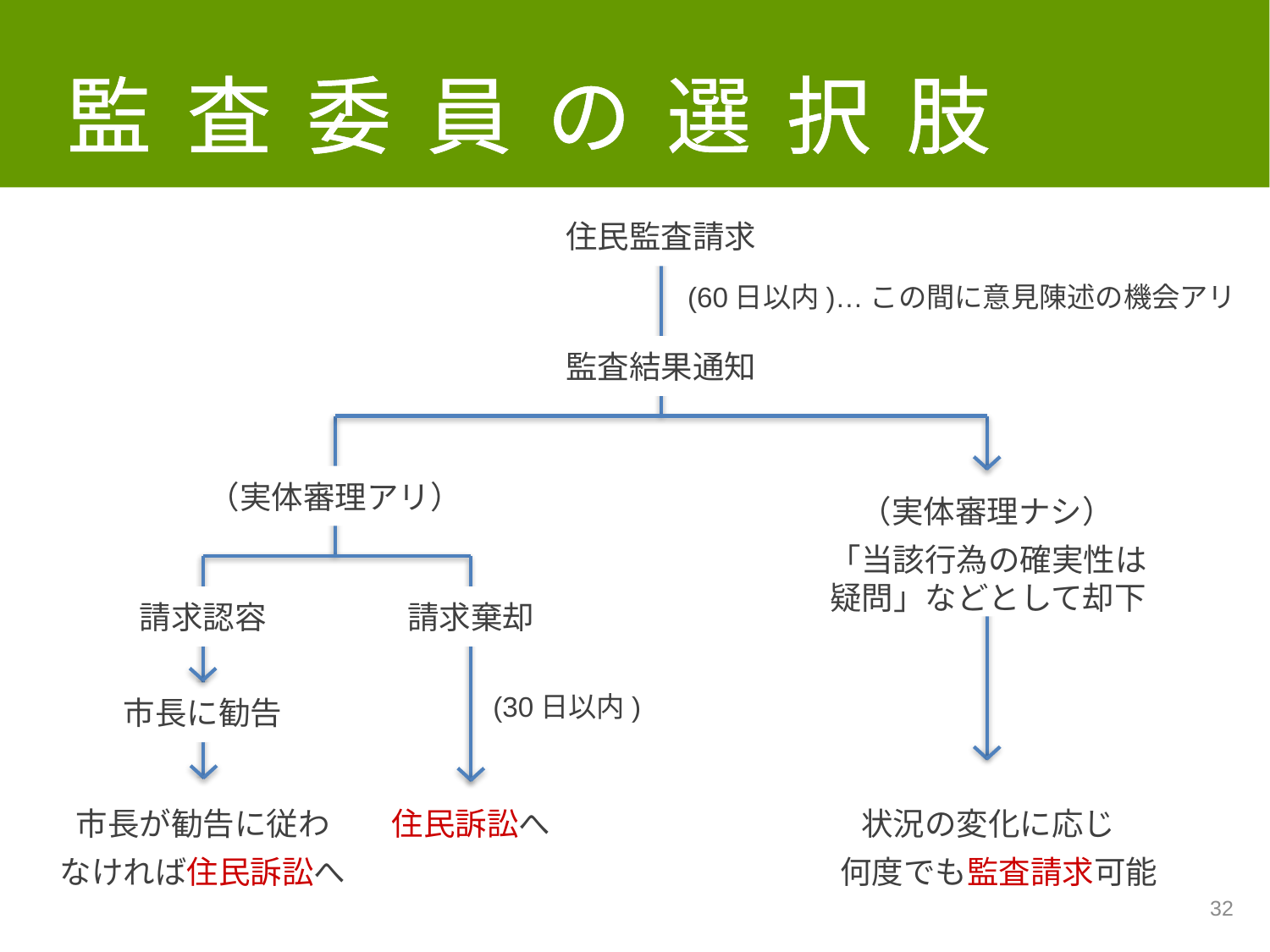

監査委員の選択肢
住民監査請求
監査結果通知
(60日以内)…この間に意見陳述の機会アリ
（実体審理ナシ）
「当該行為の確実性は
疑問」などとして却下
状況の変化に応じ
  何度でも監査請求可能
（実体審理アリ）
請求認容
市長に勧告
市長が勧告に従わ
なければ住民訴訟へ
請求棄却
住民訴訟へ
(30日以内)
32